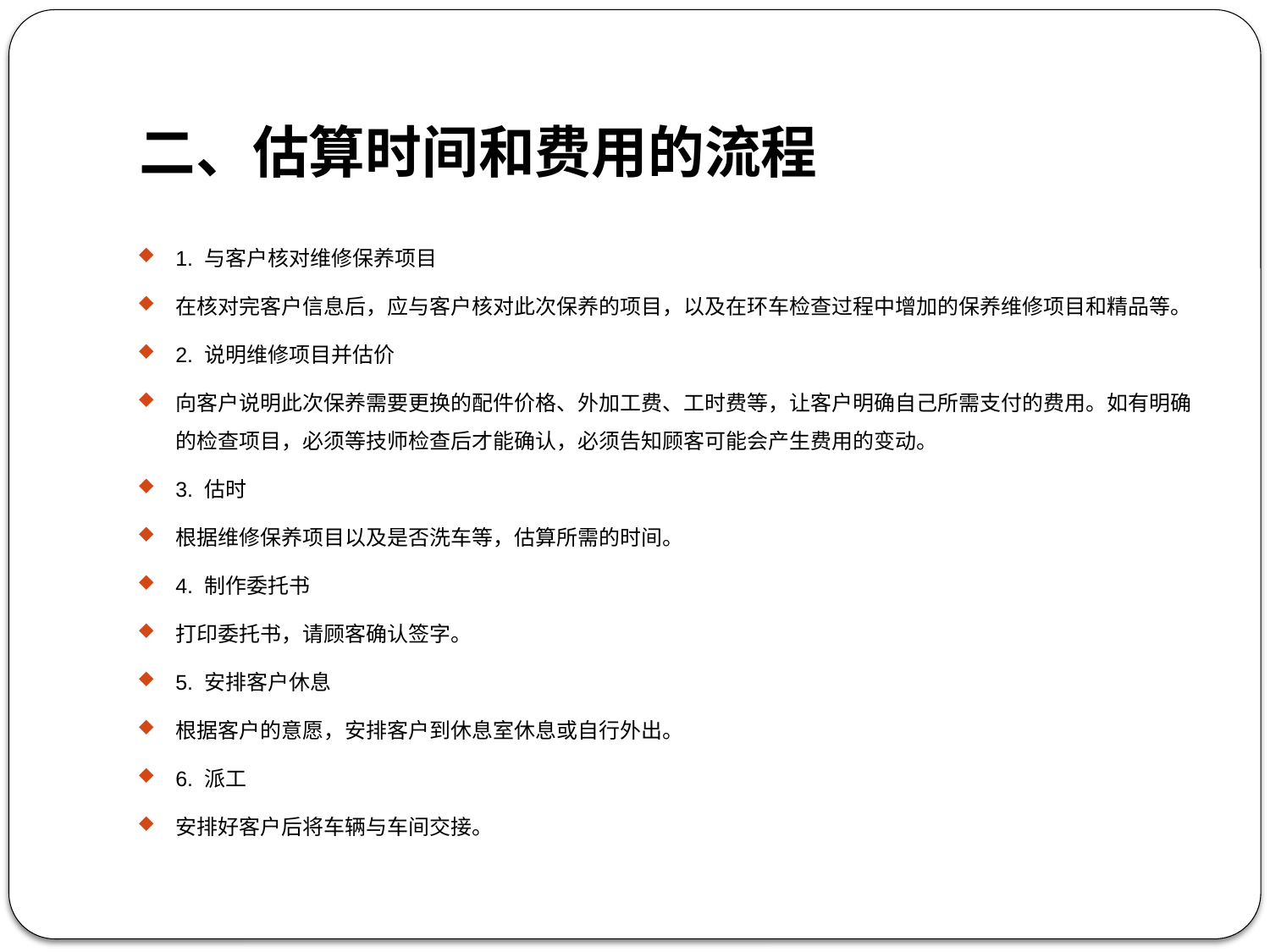

# 二、估算时间和费用的流程
1. 与客户核对维修保养项目
在核对完客户信息后，应与客户核对此次保养的项目，以及在环车检查过程中增加的保养维修项目和精品等。
2. 说明维修项目并估价
向客户说明此次保养需要更换的配件价格、外加工费、工时费等，让客户明确自己所需支付的费用。如有明确的检查项目，必须等技师检查后才能确认，必须告知顾客可能会产生费用的变动。
3. 估时
根据维修保养项目以及是否洗车等，估算所需的时间。
4. 制作委托书
打印委托书，请顾客确认签字。
5. 安排客户休息
根据客户的意愿，安排客户到休息室休息或自行外出。
6. 派工
安排好客户后将车辆与车间交接。